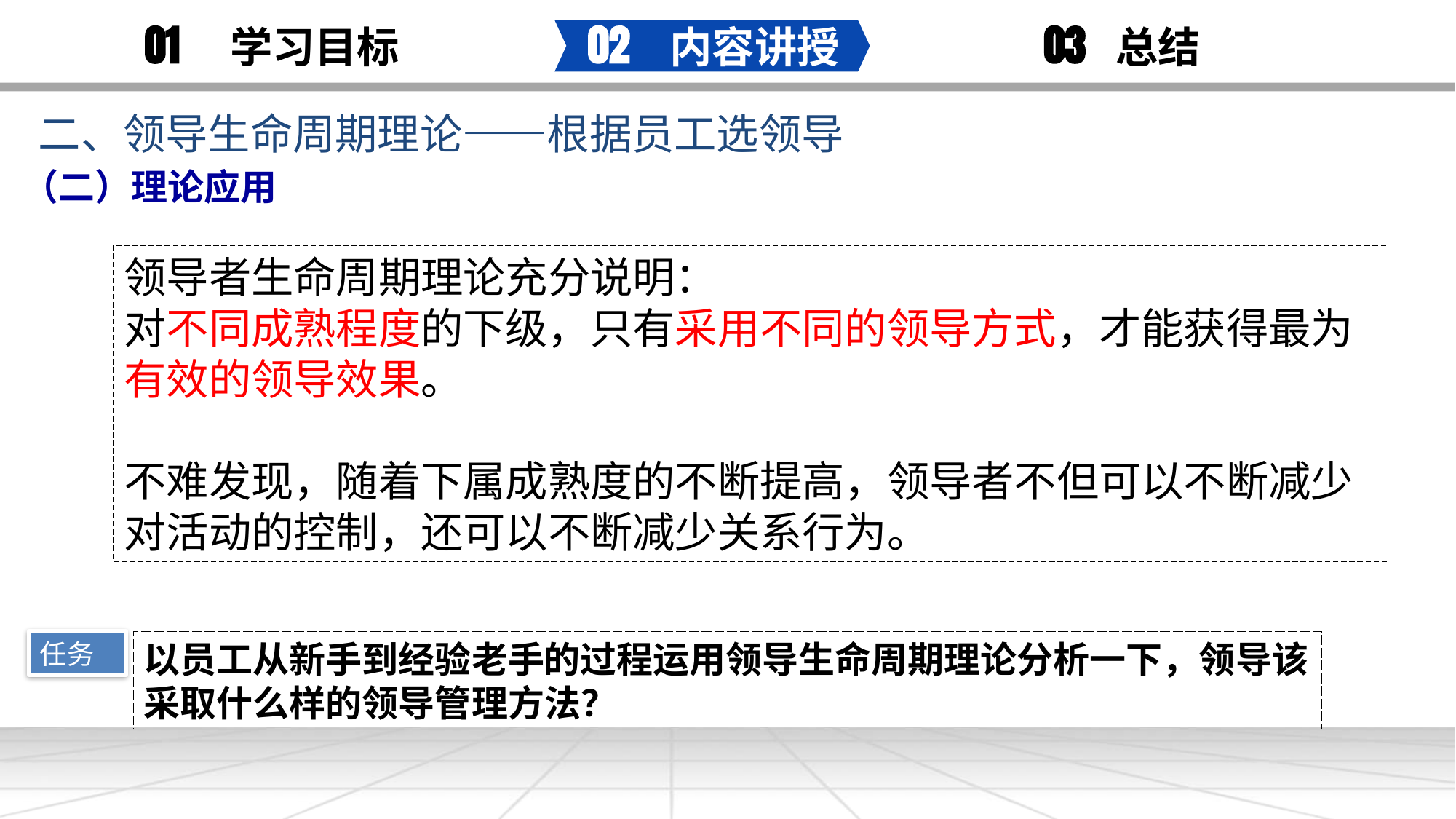

02   内容讲授
03  总结
01    学习目标

二、领导生命周期理论——根据员工选领导
（二）理论应用
领导者生命周期理论充分说明：
对不同成熟程度的下级，只有采用不同的领导方式，才能获得最为有效的领导效果。

不难发现，随着下属成熟度的不断提高，领导者不但可以不断减少对活动的控制，还可以不断减少关系行为。
任务
以员工从新手到经验老手的过程运用领导生命周期理论分析一下，领导该采取什么样的领导管理方法？